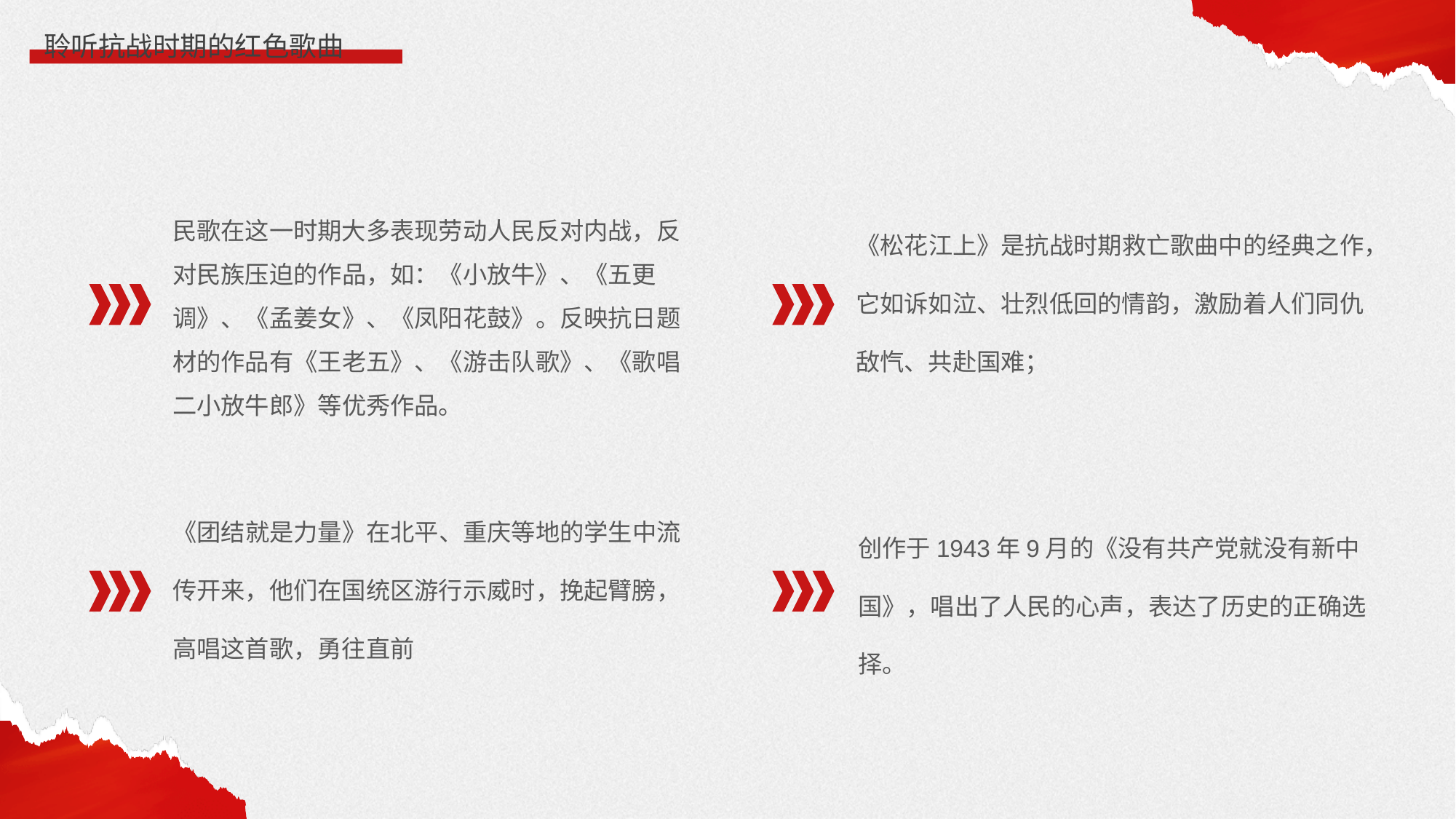

民歌在这一时期大多表现劳动人民反对内战，反对民族压迫的作品，如：《小放牛》、《五更调》、《孟姜女》、《凤阳花鼓》。反映抗日题材的作品有《王老五》、《游击队歌》、《歌唱二小放牛郎》等优秀作品。
《松花江上》是抗战时期救亡歌曲中的经典之作，它如诉如泣、壮烈低回的情韵，激励着人们同仇敌忾、共赴国难；

《团结就是力量》在北平、重庆等地的学生中流传开来，他们在国统区游行示威时，挽起臂膀，高唱这首歌，勇往直前
创作于1943年9月的《没有共产党就没有新中国》，唱出了人民的心声，表达了历史的正确选择。